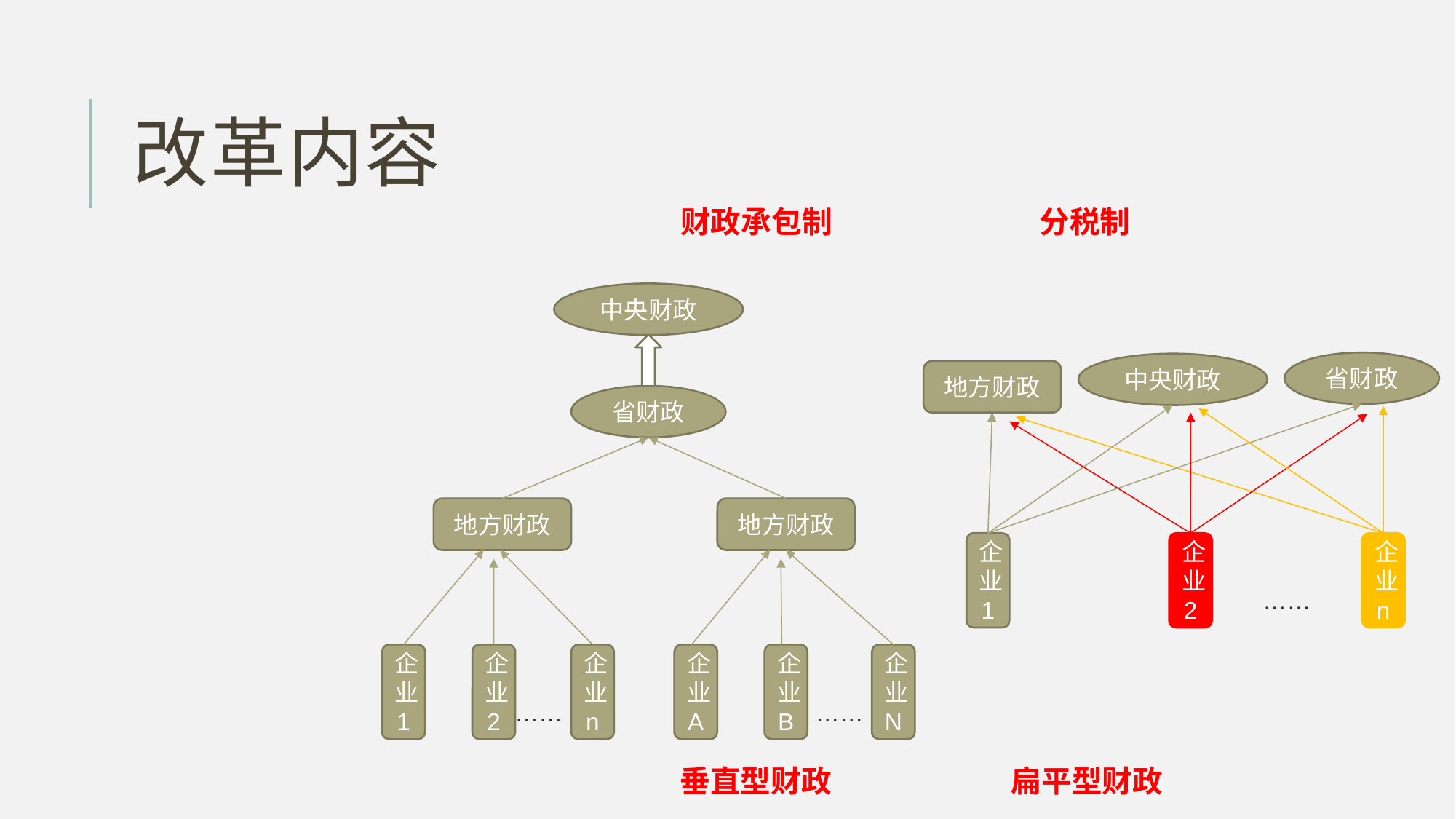

# 改革内容
   财政承包制                              分税制
中央财政

省财政
中央财政
地方财政
省财政
地方财政
地方财政
企业1
企业2
企业n
……
企业1
企业2
企业n
企业A
企业B
企业N
……
……
垂直型财政                          扁平型财政